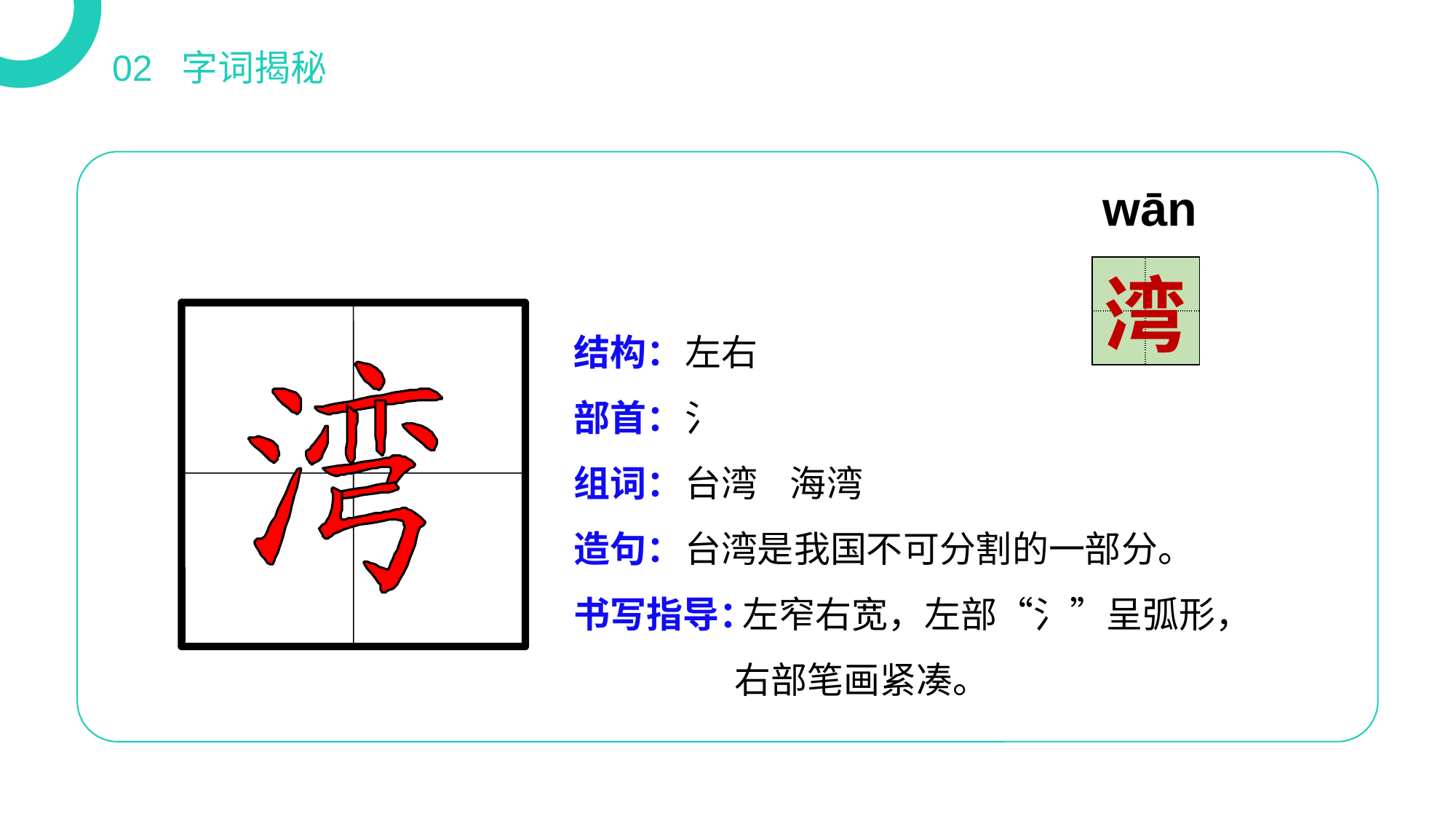

02  字词揭秘
wān
|  |  |
| --- | --- |
|  |  |
湾

结构：
部首：
组词：
造句：
书写指导：

左右
氵
台湾    海湾
台湾是我国不可分割的一部分。
      左窄右宽，左部“氵”呈弧形，
     右部笔画紧凑。